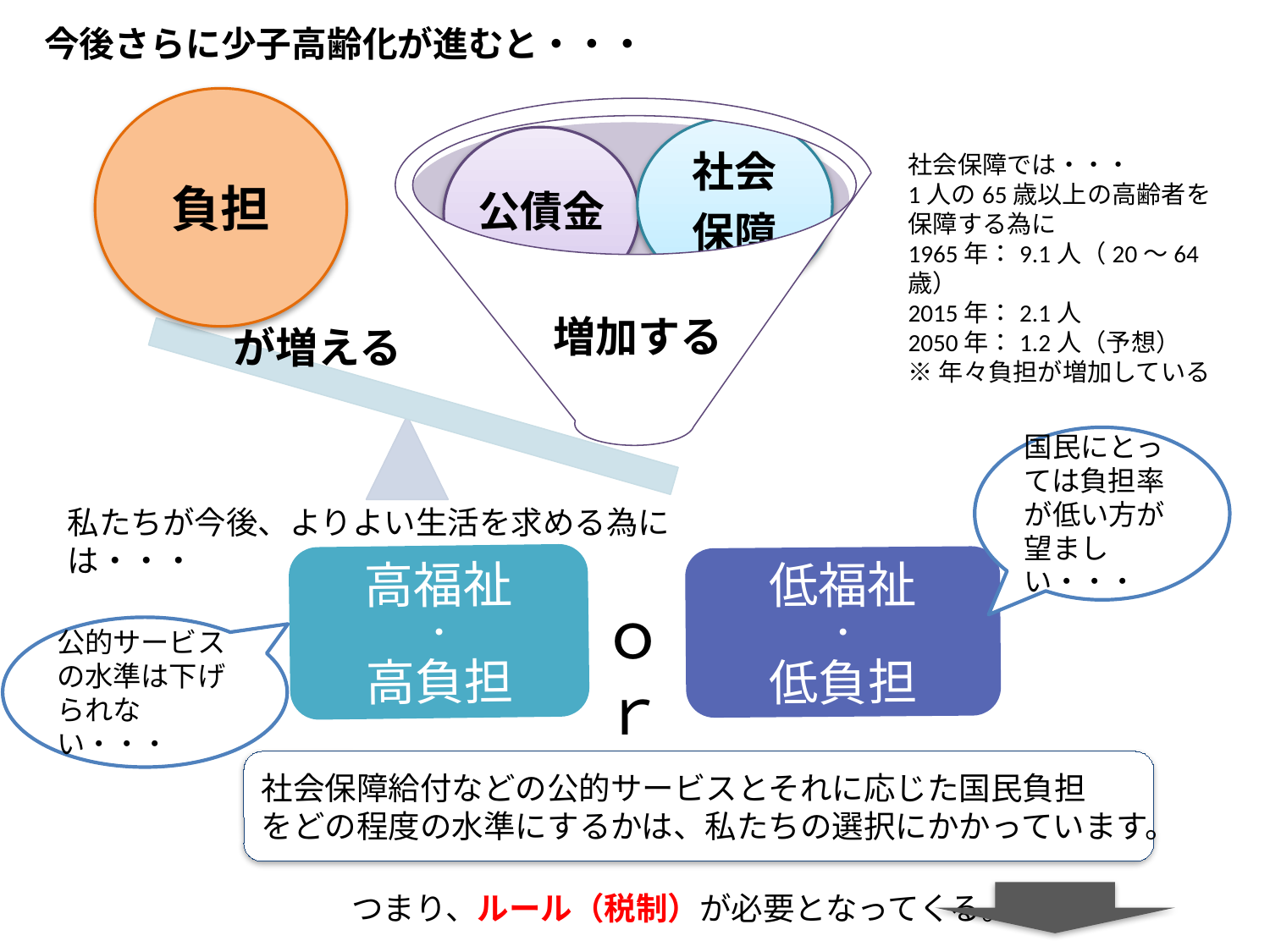

今後さらに少子高齢化が進むと・・・
負担

社会
保障

公債金

社会保障では・・・
1人の65歳以上の高齢者を
保障する為に
1965年：9.1人（20～64歳）
2015年：2.1人
2050年：1.2人（予想）
※年々負担が増加している
増加する
が増える
国民にとっては負担率が低い方が望ましい・・・
公的サービスの水準は下げられない・・・
私たちが今後、よりよい生活を求める為には・・・
高福祉
・
高負担

低福祉
・
低負担

ｏｒ
社会保障給付などの公的サービスとそれに応じた国民負担
をどの程度の水準にするかは、私たちの選択にかかっています。

つまり、ルール（税制）が必要となってくる。